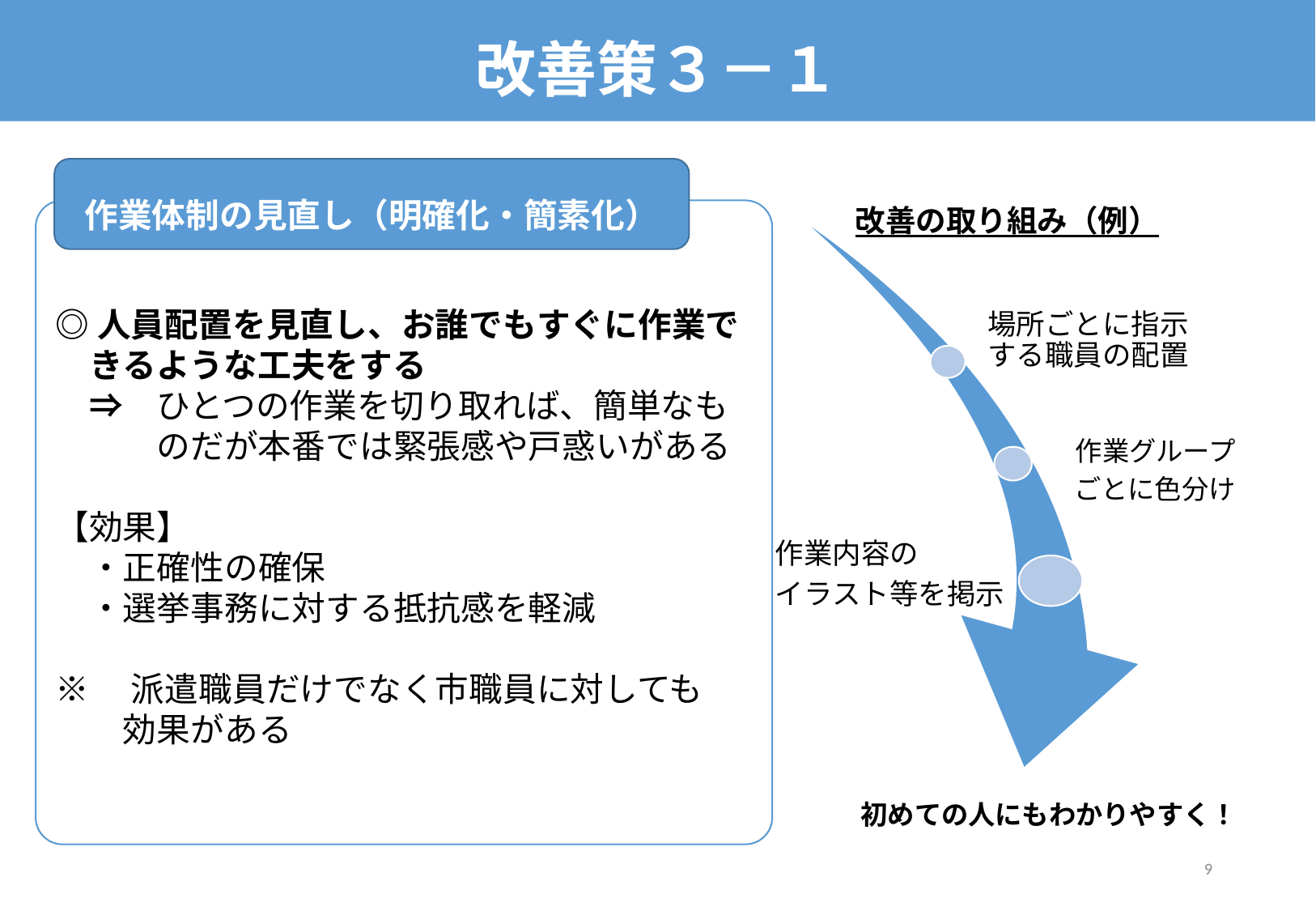

#
改善策３－１
作業体制の見直し（明確化・簡素化）

作業内容の
イラスト等を掲示
作業グループ
ごとに色分け
場所ごとに指示する職員の配置

　初めての人にもわかりやすく！
改善の取り組み（例）

◎人員配置を見直し、お誰でもすぐに作業で
　きるような工夫をする
　⇒　ひとつの作業を切り取れば、簡単なも
　　　のだが本番では緊張感や戸惑いがある

【効果】
　・正確性の確保
　・選挙事務に対する抵抗感を軽減

※　派遣職員だけでなく市職員に対しても
　　効果がある

9